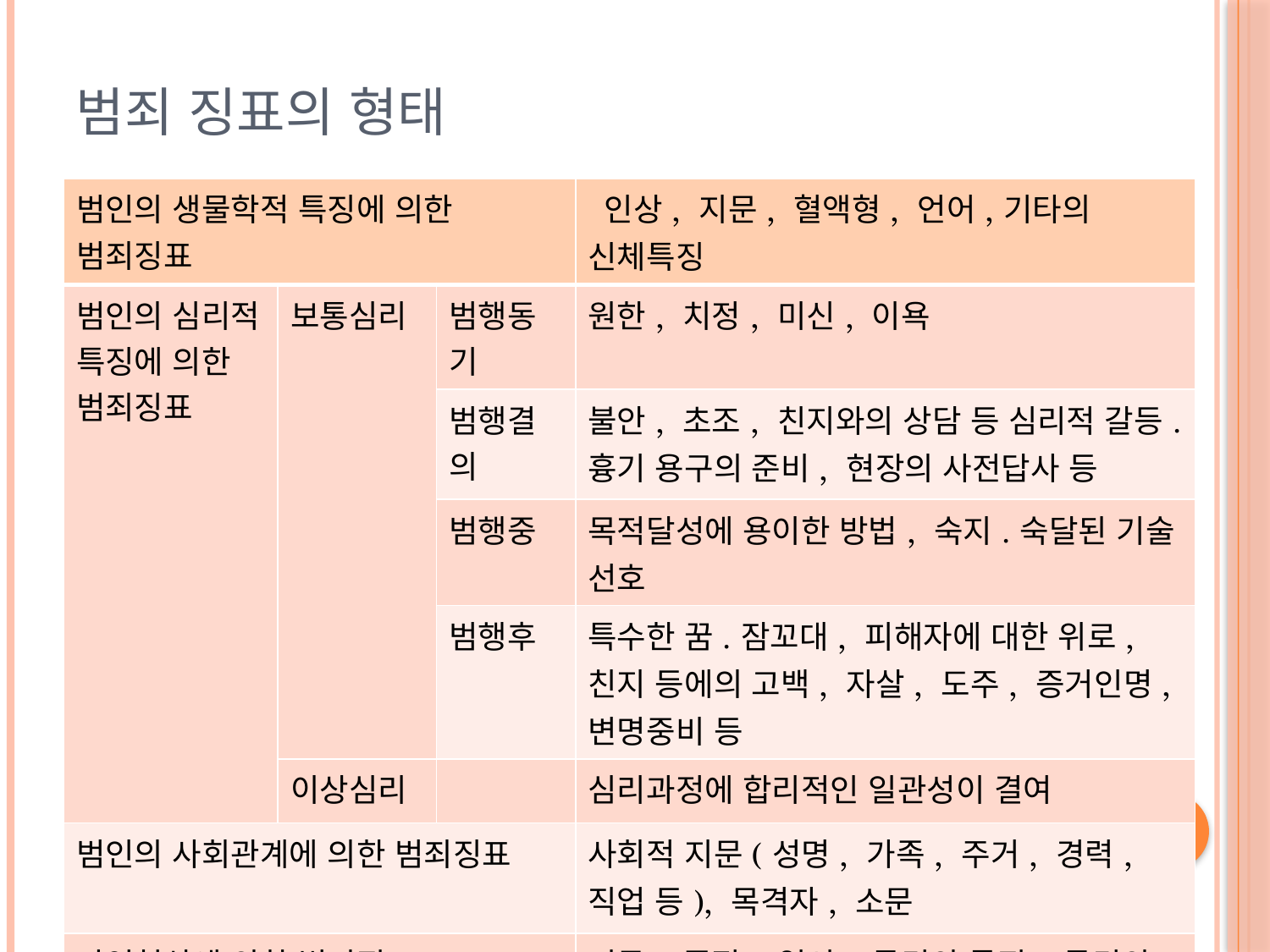

# 범죄 징표의 형태
| 범인의 생물학적 특징에 의한 범죄징표 |  |  | 인상, 지문, 혈액형, 언어,기타의 신체특징 |
| --- | --- | --- | --- |
| 범인의 심리적 특징에 의한 범죄징표 | 보통심리 | 범행동기 | 원한, 치정, 미신, 이욕 |
|  |  | 범행결의 | 불안, 초조, 친지와의 상담 등 심리적 갈등. 흉기 용구의 준비, 현장의 사전답사 등 |
|  |  | 범행중 | 목적달성에 용이한 방법, 숙지.숙달된 기술 선호 |
|  |  | 범행후 | 특수한 꿈.잠꼬대, 피해자에 대한 위로, 친지 등에의 고백, 자살, 도주, 증거인명, 변명중비 등 |
|  | 이상심리 |  | 심리과정에 합리적인 일관성이 결여 |
| 범인의 사회관계에 의한 범죄징표 |  |  | 사회적 지문(성명, 가족, 주거, 경력, 직업 등), 목격자, 소문 |
| 자연현상에 의한 범죄징표 |  |  | 지문, 족적, 일시, 물건의 특징, 물건의 이동 |
| 문서에 의한 범죄징표 |  |  | 문자, 잉크, 종이의 질(지질)의 감정 |